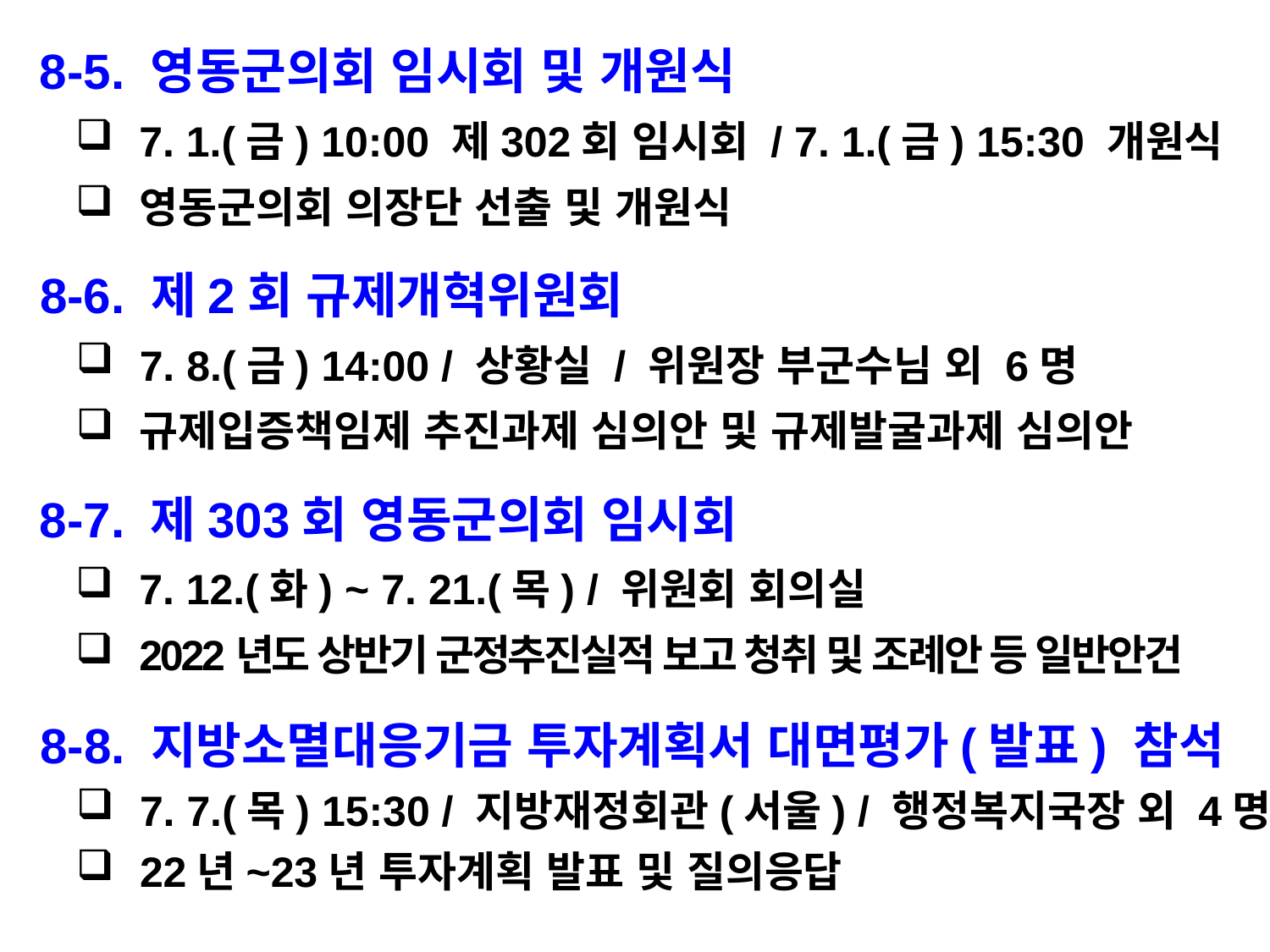

8-5. 영동군의회 임시회 및 개원식
7. 1.(금) 10:00 제302회 임시회 / 7. 1.(금) 15:30 개원식
영동군의회 의장단 선출 및 개원식
  8-6. 제2회 규제개혁위원회
7. 8.(금) 14:00 / 상황실 / 위원장 부군수님 외 6명
규제입증책임제 추진과제 심의안 및 규제발굴과제 심의안
  8-7. 제303회 영동군의회 임시회
7. 12.(화) ~ 7. 21.(목) / 위원회 회의실
2022년도 상반기 군정추진실적 보고 청취 및 조례안 등 일반안건

  8-8. 지방소멸대응기금 투자계획서 대면평가(발표) 참석
7. 7.(목) 15:30 / 지방재정회관(서울) / 행정복지국장 외 4명
22년~23년 투자계획 발표 및 질의응답